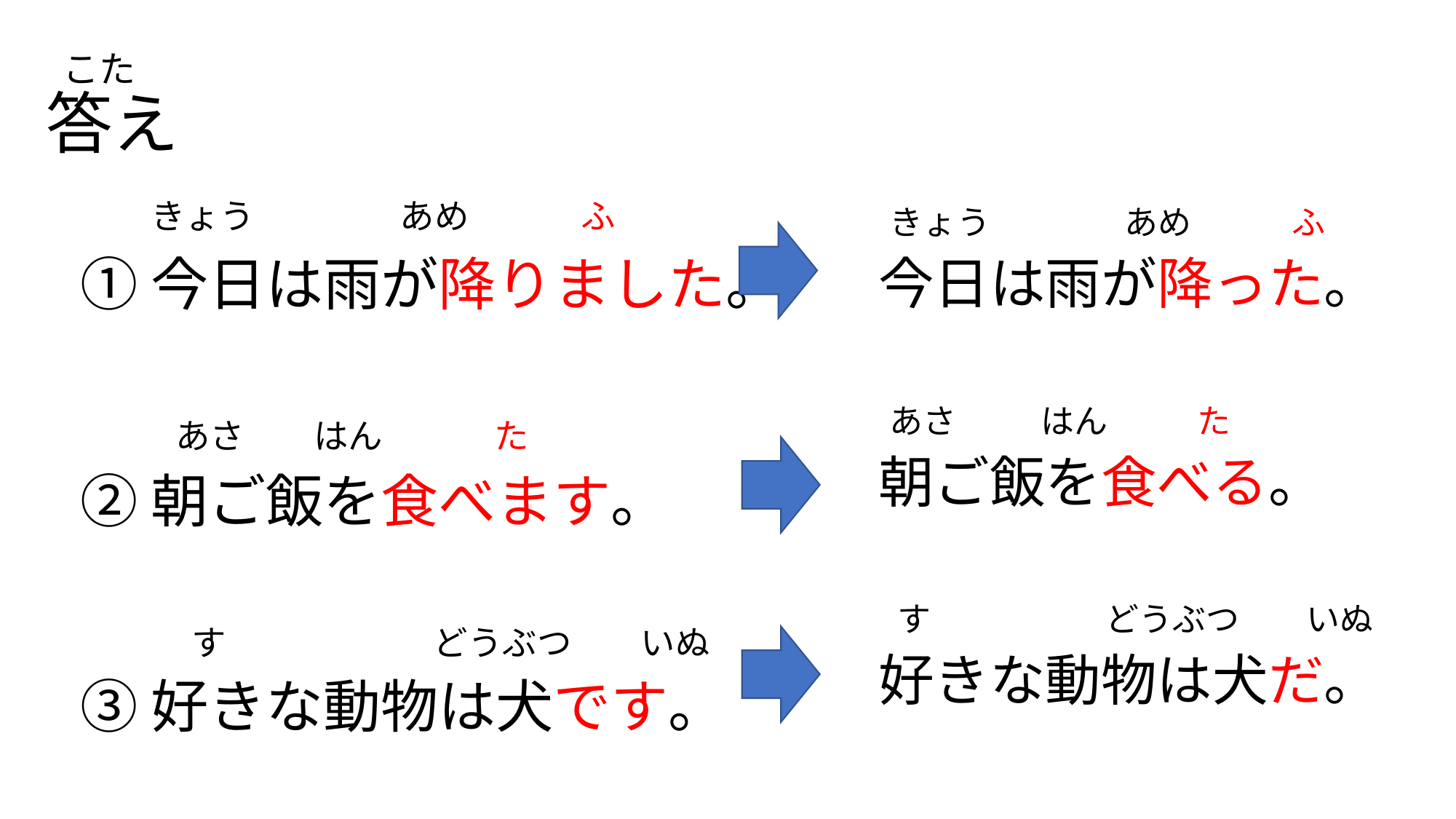

こた
答え
　 きょう　　　　 あめ　 　　ふ
①今日は雨が降りました。

　　 あさ　　はん 　　　た
②朝ご飯を食べます。

　　　 す　　　　　　どうぶつ　　いぬ
③好きな動物は犬です。
　　きょう　　　　あめ　　　ふ
　今日は雨が降った。

　　あさ　　　はん　　　た
　朝ご飯を食べる。

　　 す　　　　　 どうぶつ　　いぬ
　好きな動物は犬だ。